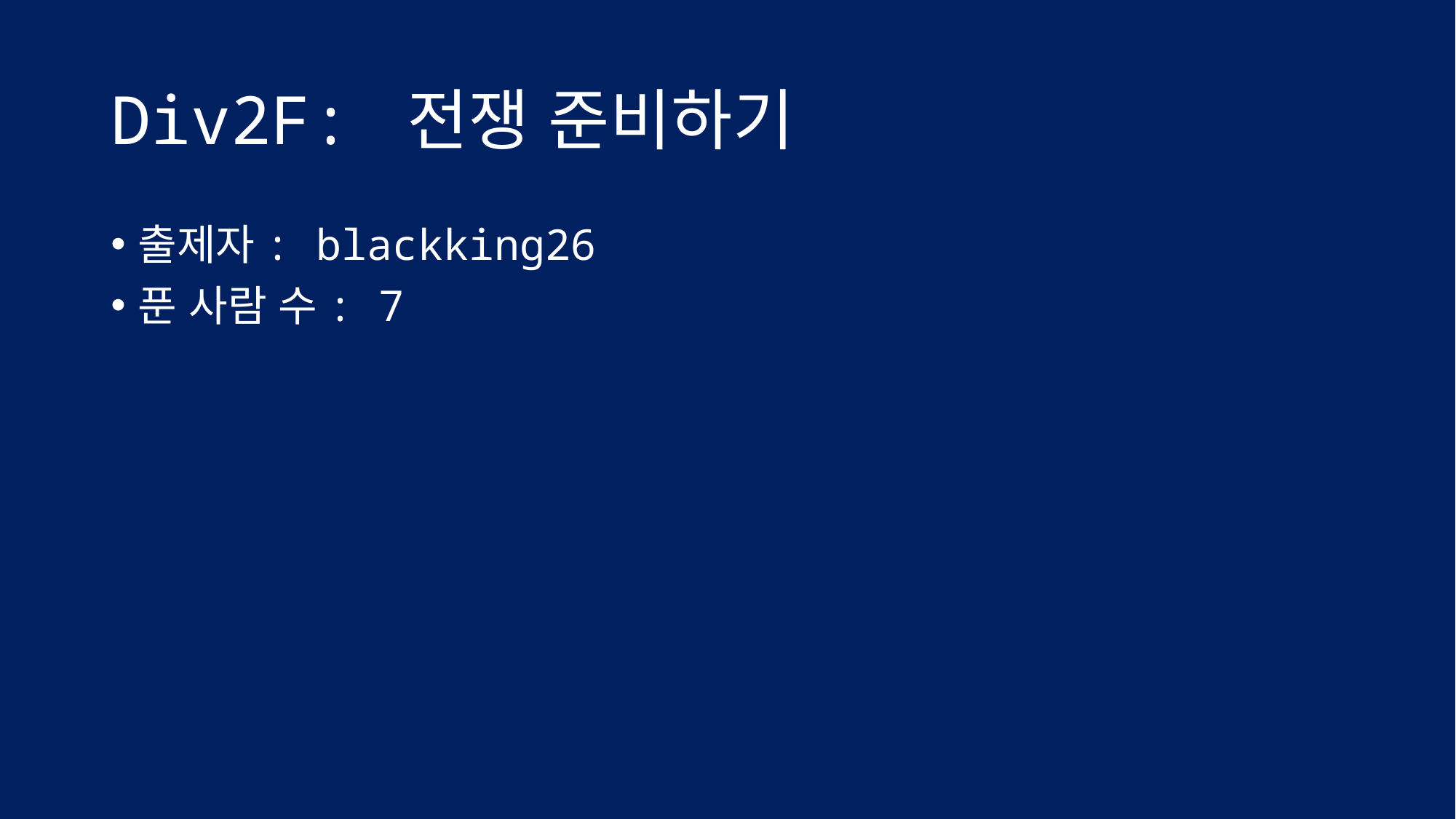

# Div2F: 전쟁 준비하기
출제자: blackking26
푼 사람 수: 7